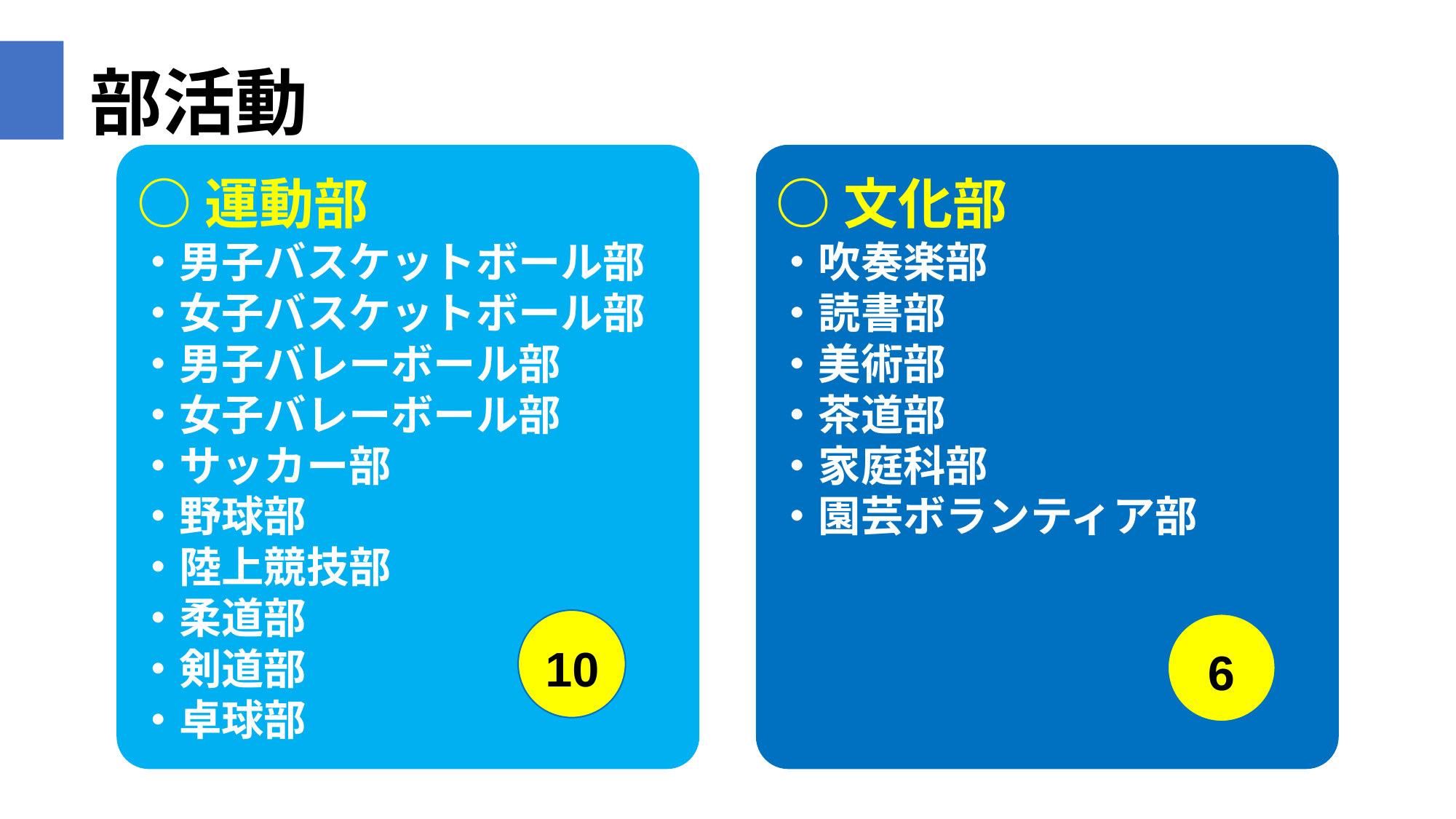

部活動

○運動部
・男子バスケットボール部
・女子バスケットボール部
・男子バレーボール部
・女子バレーボール部
・サッカー部
・野球部
・陸上競技部
・柔道部
・剣道部
・卓球部
○文化部
・吹奏楽部
・読書部
・美術部
・茶道部
・家庭科部
・園芸ボランティア部

10

6